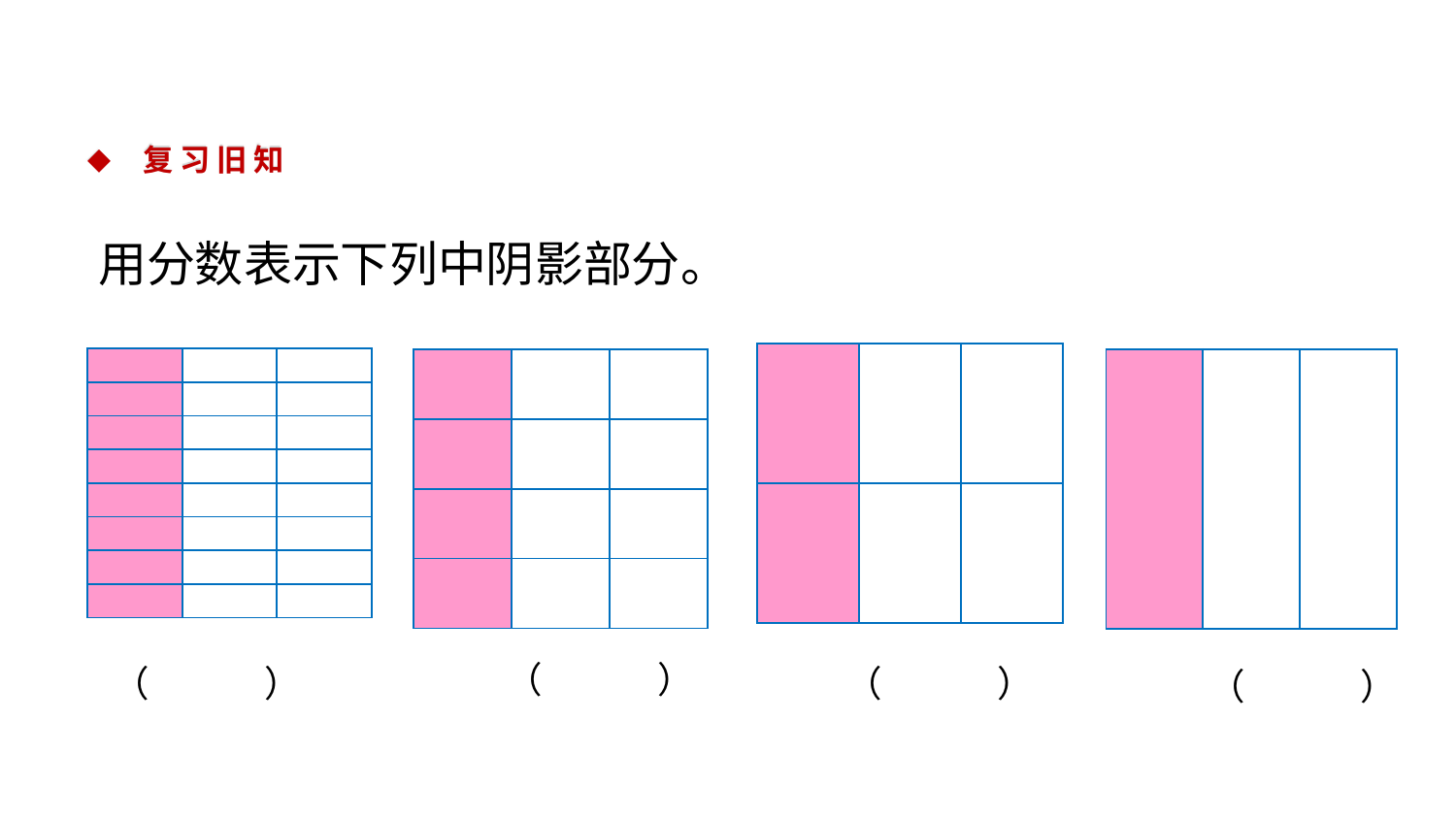

复 习 旧 知
用分数表示下列中阴影部分。
|  |  |  |
| --- | --- | --- |
|  |  |  |
|  |  |  |
| --- | --- | --- |
|  |  |  |
|  |  |  |
|  |  |  |
|  |  |  |
|  |  |  |
|  |  |  |
|  |  |  |
|  |  |  |
| --- | --- | --- |
|  |  |  |
|  |  |  |
|  |  |  |
|  |  |  |
| --- | --- | --- |
（              ）
（              ）
（              ）
（              ）